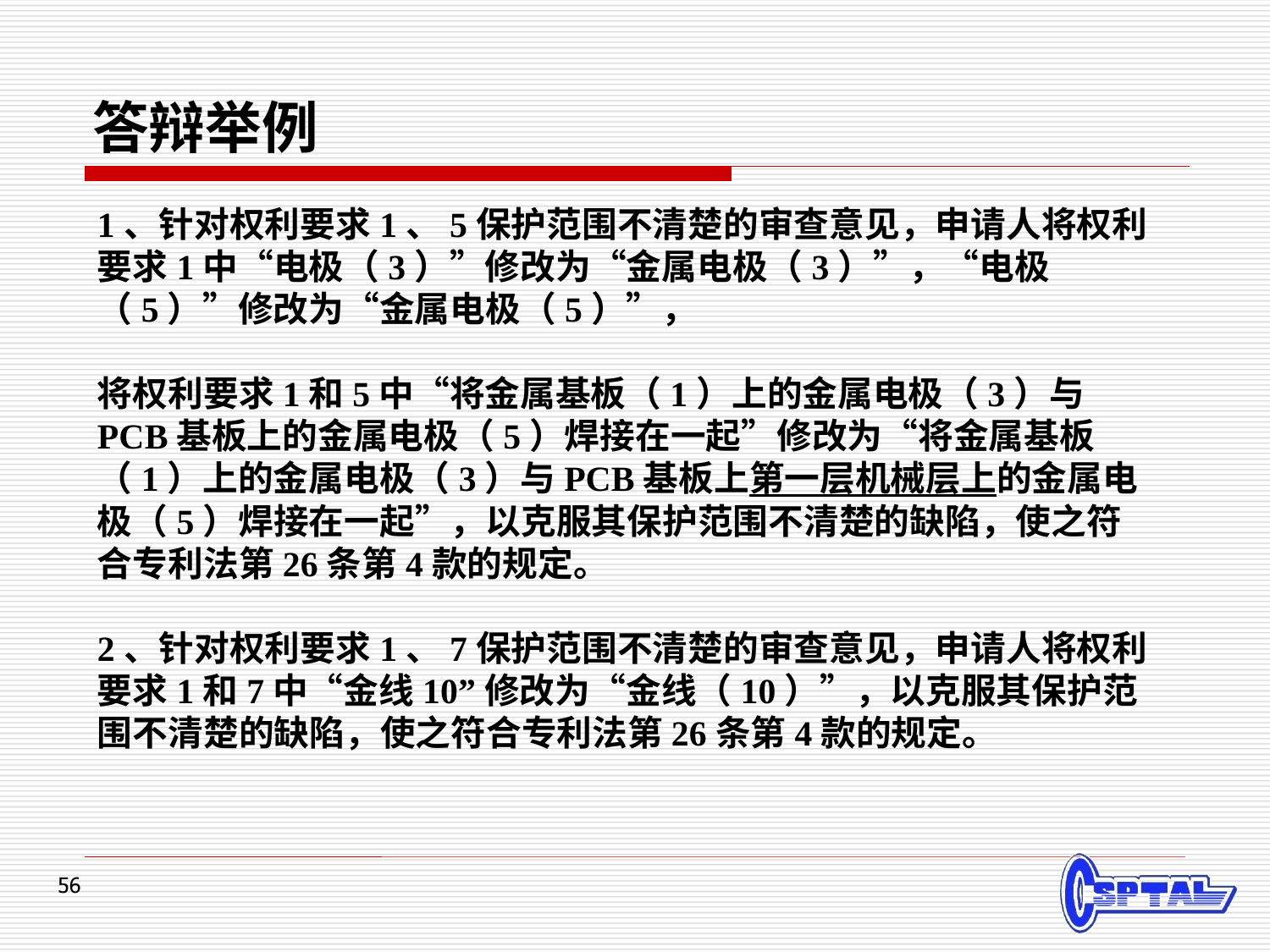

# 答辩举例
1、针对权利要求1、5保护范围不清楚的审查意见，申请人将权利要求1中“电极（3）”修改为“金属电极（3）”，“电极（5）”修改为“金属电极（5）”，

将权利要求1和5中“将金属基板（1）上的金属电极（3）与PCB基板上的金属电极（5）焊接在一起”修改为“将金属基板（1）上的金属电极（3）与PCB基板上第一层机械层上的金属电极（5）焊接在一起”，以克服其保护范围不清楚的缺陷，使之符合专利法第26条第4款的规定。

2、针对权利要求1、7保护范围不清楚的审查意见，申请人将权利要求1和7中“金线10”修改为“金线（10）”，以克服其保护范围不清楚的缺陷，使之符合专利法第26条第4款的规定。
56